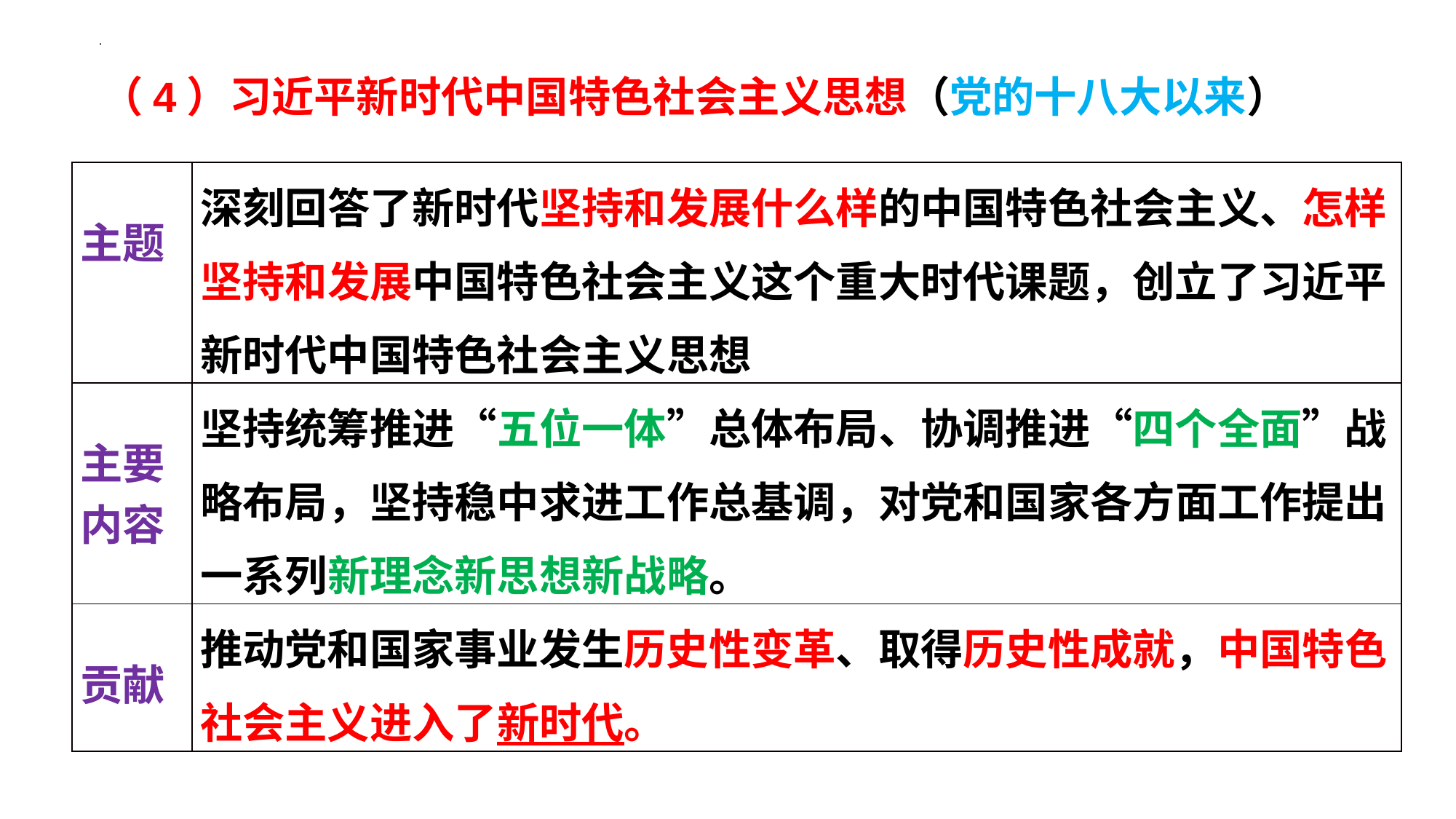

（4）习近平新时代中国特色社会主义思想（党的十八大以来）
| 主题 | 深刻回答了新时代坚持和发展什么样的中国特色社会主义、怎样坚持和发展中国特色社会主义这个重大时代课题，创立了习近平新时代中国特色社会主义思想 |
| --- | --- |
| 主要 内容 | 坚持统筹推进“五位一体”总体布局、协调推进“四个全面”战略布局，坚持稳中求进工作总基调，对党和国家各方面工作提出一系列新理念新思想新战略。 |
| 贡献 | 推动党和国家事业发生历史性变革、取得历史性成就，中国特色社会主义进入了新时代。 |